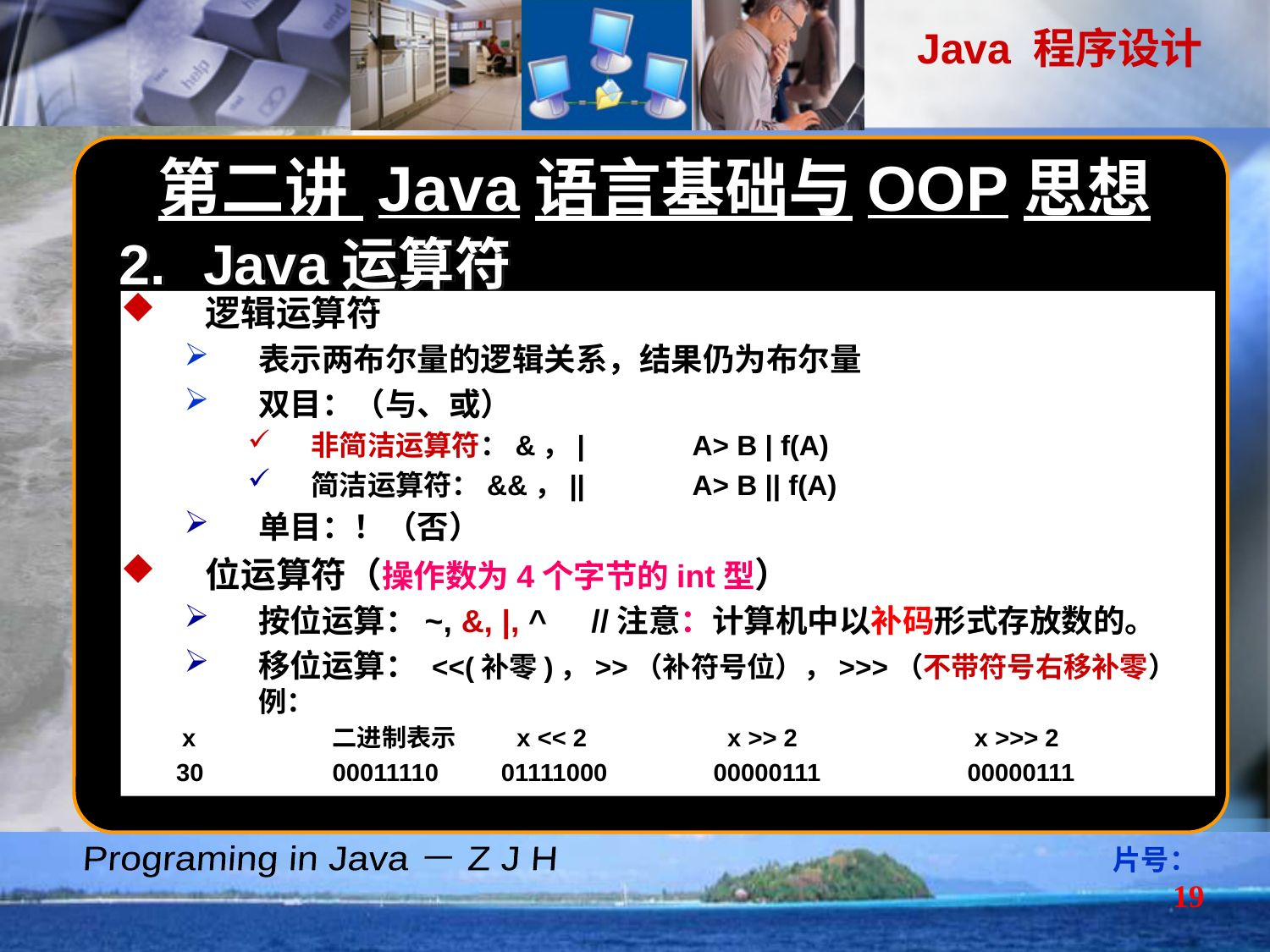

第二讲 Java语言基础与OOP思想
Java运算符
逻辑运算符
表示两布尔量的逻辑关系，结果仍为布尔量
双目：（与、或）
非简洁运算符：&，|	A> B | f(A)
简洁运算符：&&，||	A> B || f(A)
单目：！（否）
位运算符（操作数为4个字节的int型）
按位运算：~, &, |, ^     //注意：计算机中以补码形式存放数的。
移位运算： <<(补零)，>>（补符号位），>>>（不带符号右移补零）例：
　　 x		二进制表示	         x << 2	  x >> 2		 x >>> 2
　　30		00011110	      01111000	00000111		00000111
　　-17	11101111	      10111100	11111011		11111011
片号：19